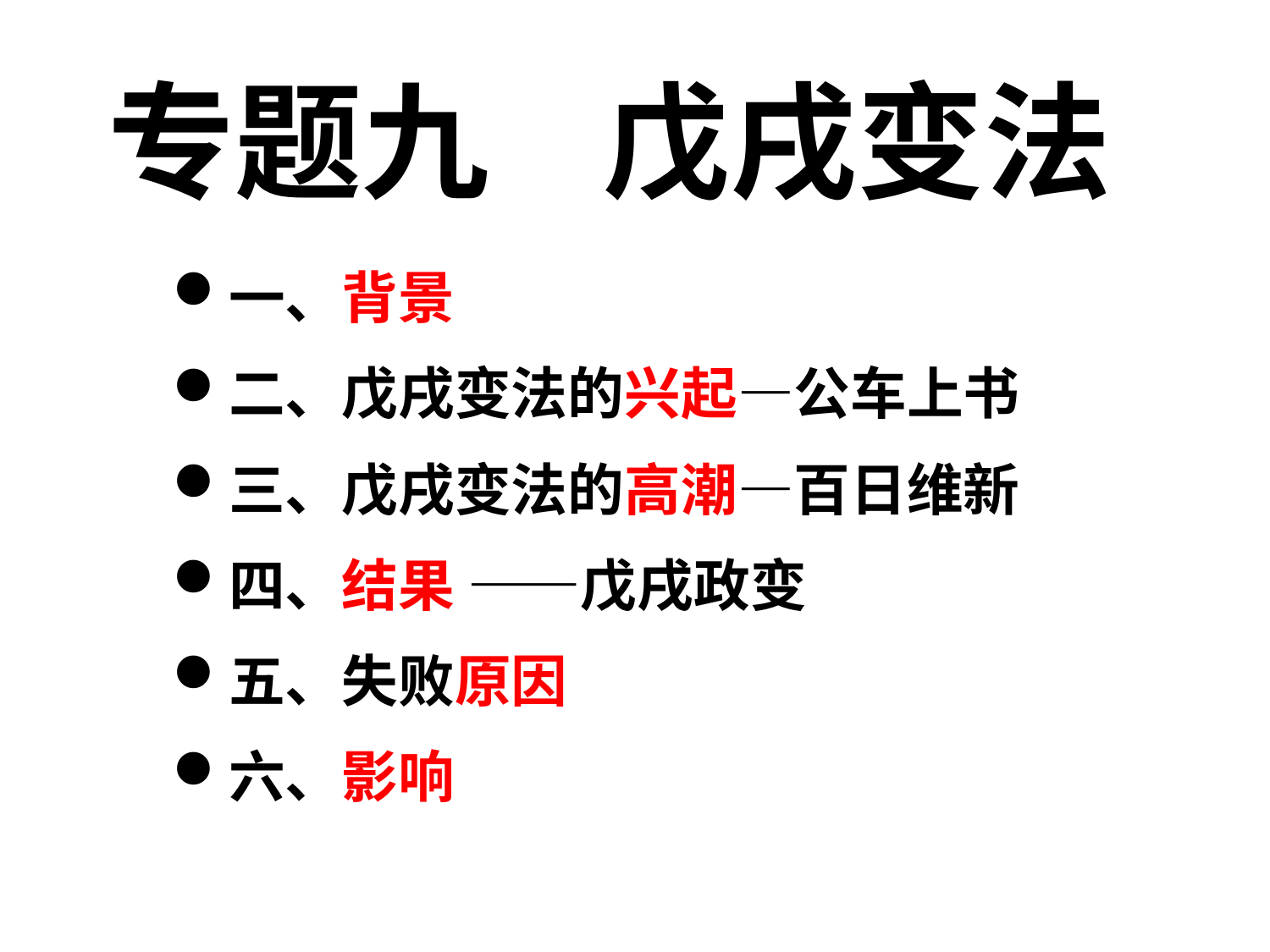

专题九    戊戌变法
一、背景
二、戊戌变法的兴起—公车上书
三、戊戌变法的高潮—百日维新
四、结果 ——戊戌政变
五、失败原因
六、影响